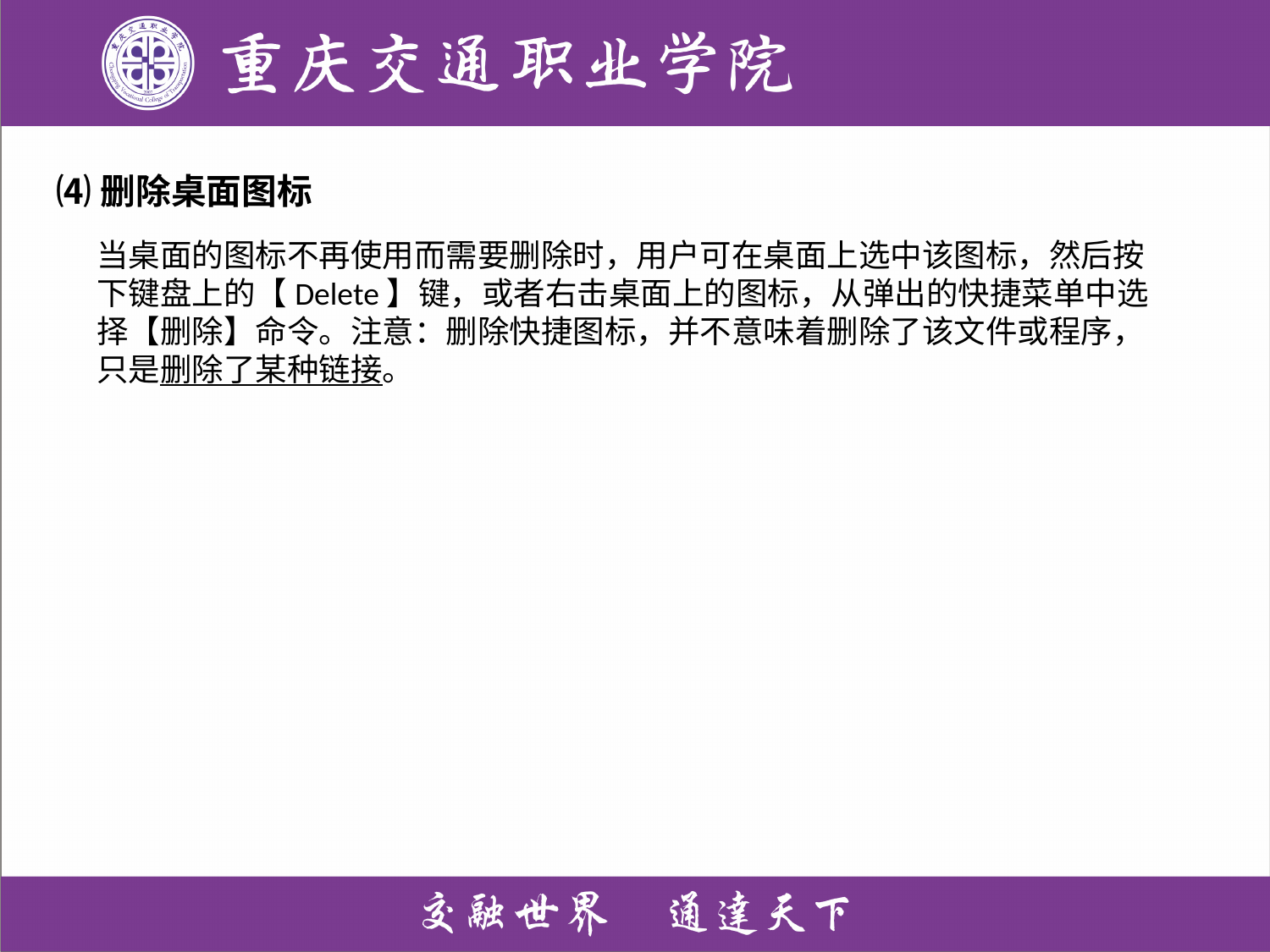

⑷删除桌面图标
当桌面的图标不再使用而需要删除时，用户可在桌面上选中该图标，然后按下键盘上的【Delete】键，或者右击桌面上的图标，从弹出的快捷菜单中选择【删除】命令。注意：删除快捷图标，并不意味着删除了该文件或程序，只是删除了某种链接。